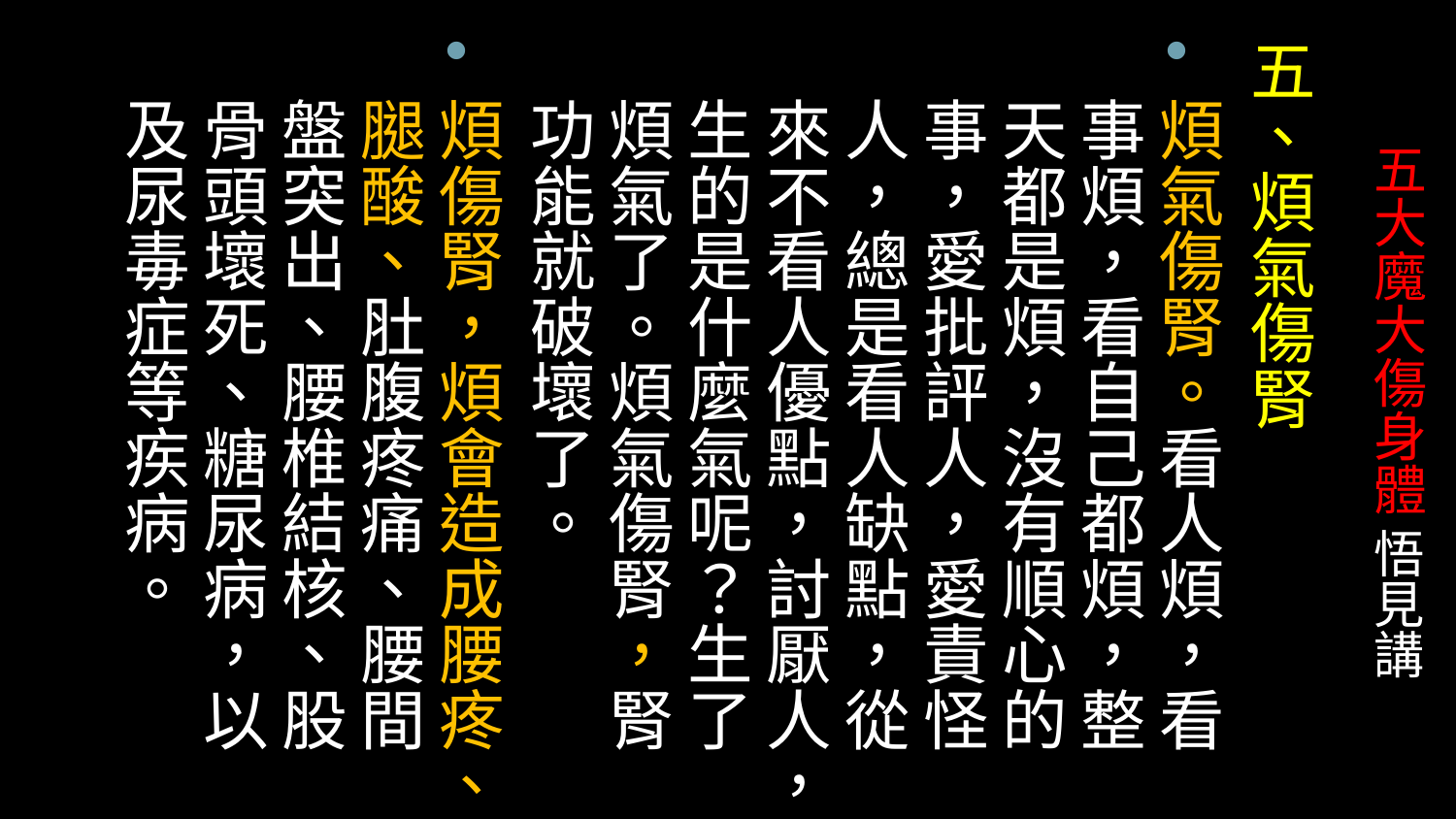

五、煩氣傷腎
煩氣傷腎。看人煩，看事煩，看自己都煩，整天都是煩，沒有順心的事，愛批評人，愛責怪人，總是看人缺點，從來不看人優點，討厭人，生的是什麼氣呢？生了煩氣了。煩氣傷腎，腎功能就破壞了。
煩傷腎，煩會造成腰疼、腿酸、肚腹疼痛、腰間盤突出、腰椎結核、股骨頭壞死、糖尿病，以及尿毒症等疾病。

# 五大魔大傷身體 悟見講